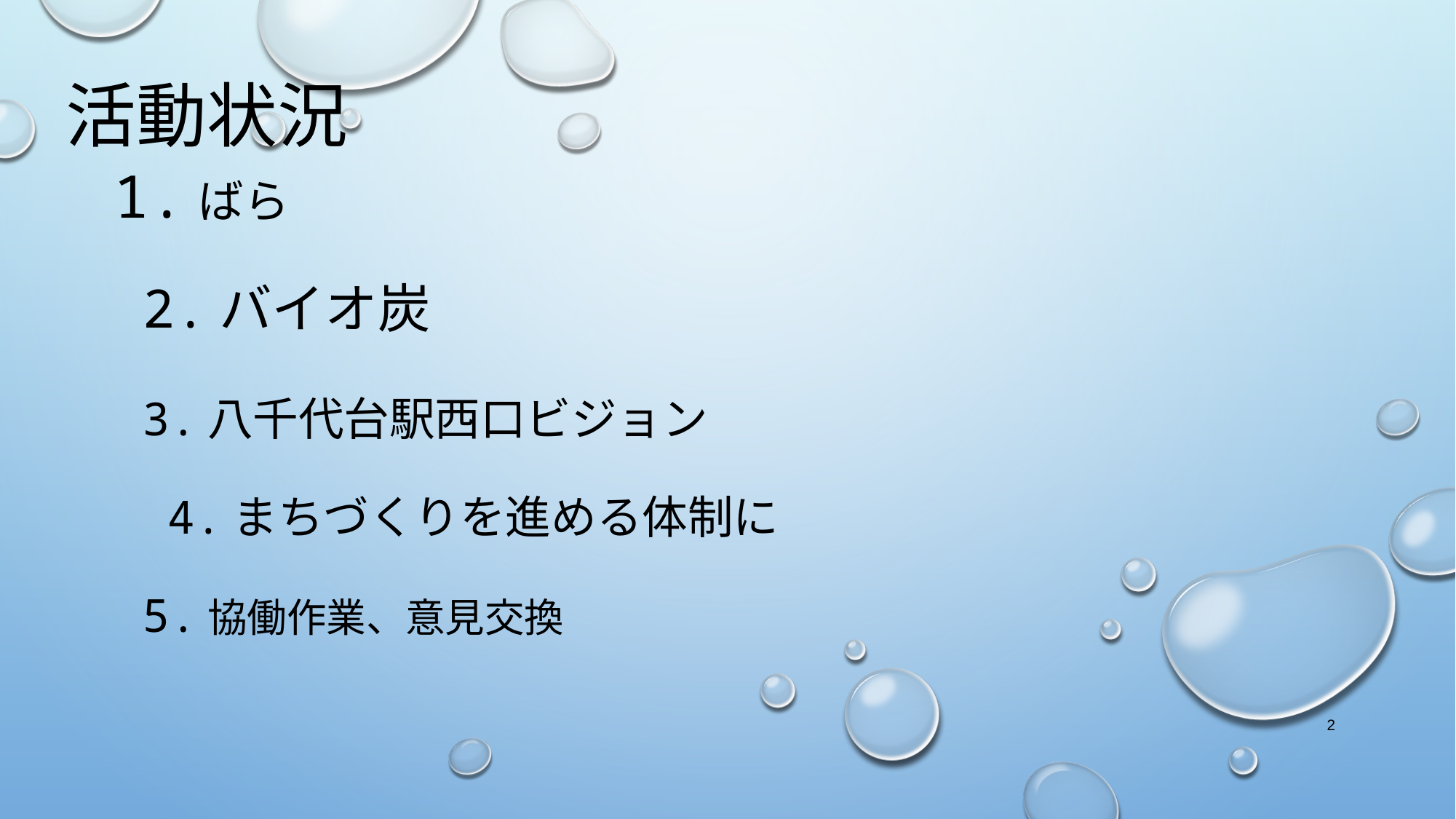

# 活動状況 1.ばら 　 　 2.バイオ炭 　　 　  3.八千代台駅西口ビジョン 　　4.まちづくりを進める体制に 　 　  5.協働作業、意見交換
2